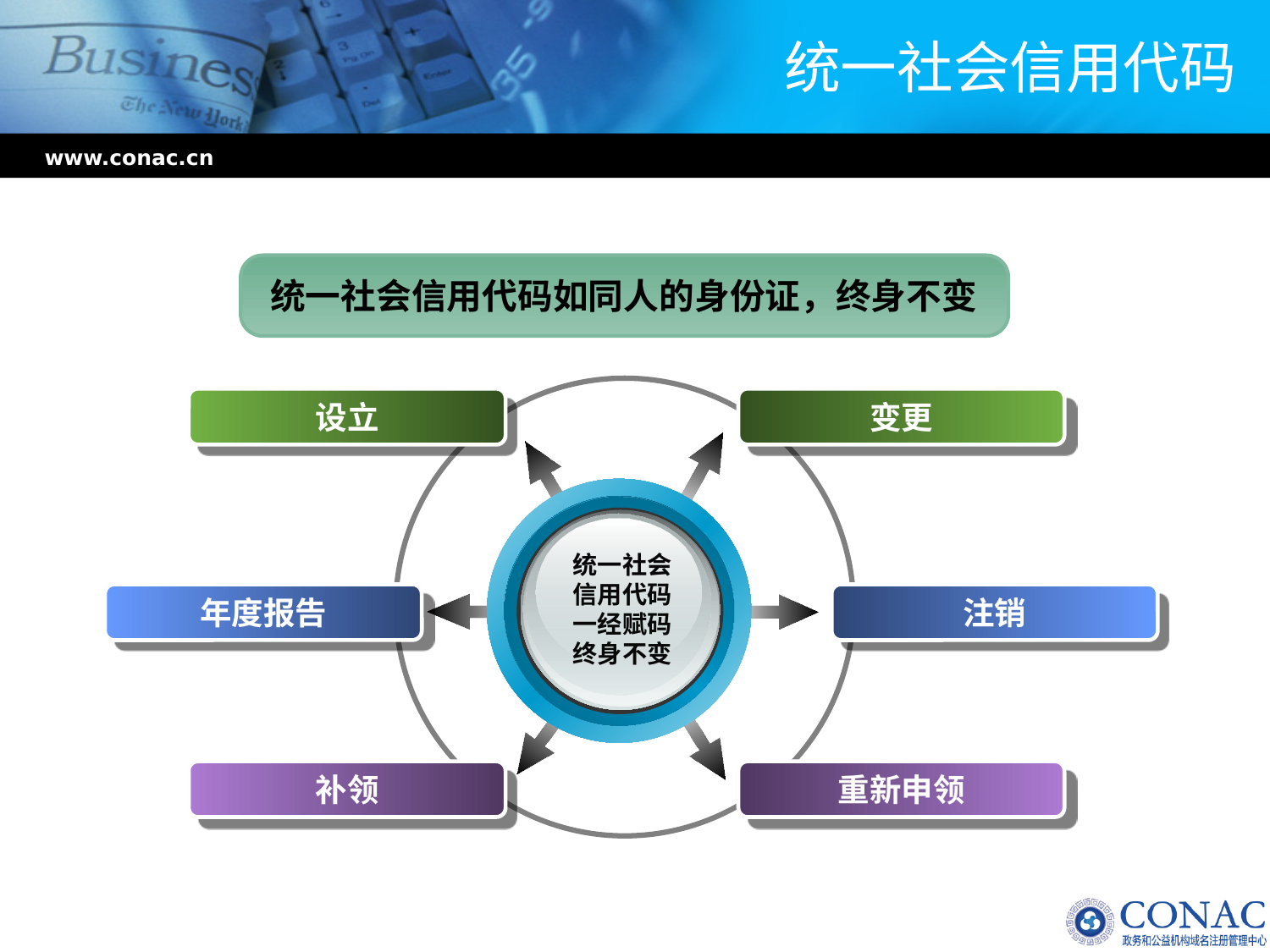

# 统一社会信用代码
www.conac.cn

统一社会信用代码如同人的身份证，终身不变

设立
变更

统一社会
信用代码
一经赋码
终身不变
年度报告
注销

补领
重新申领